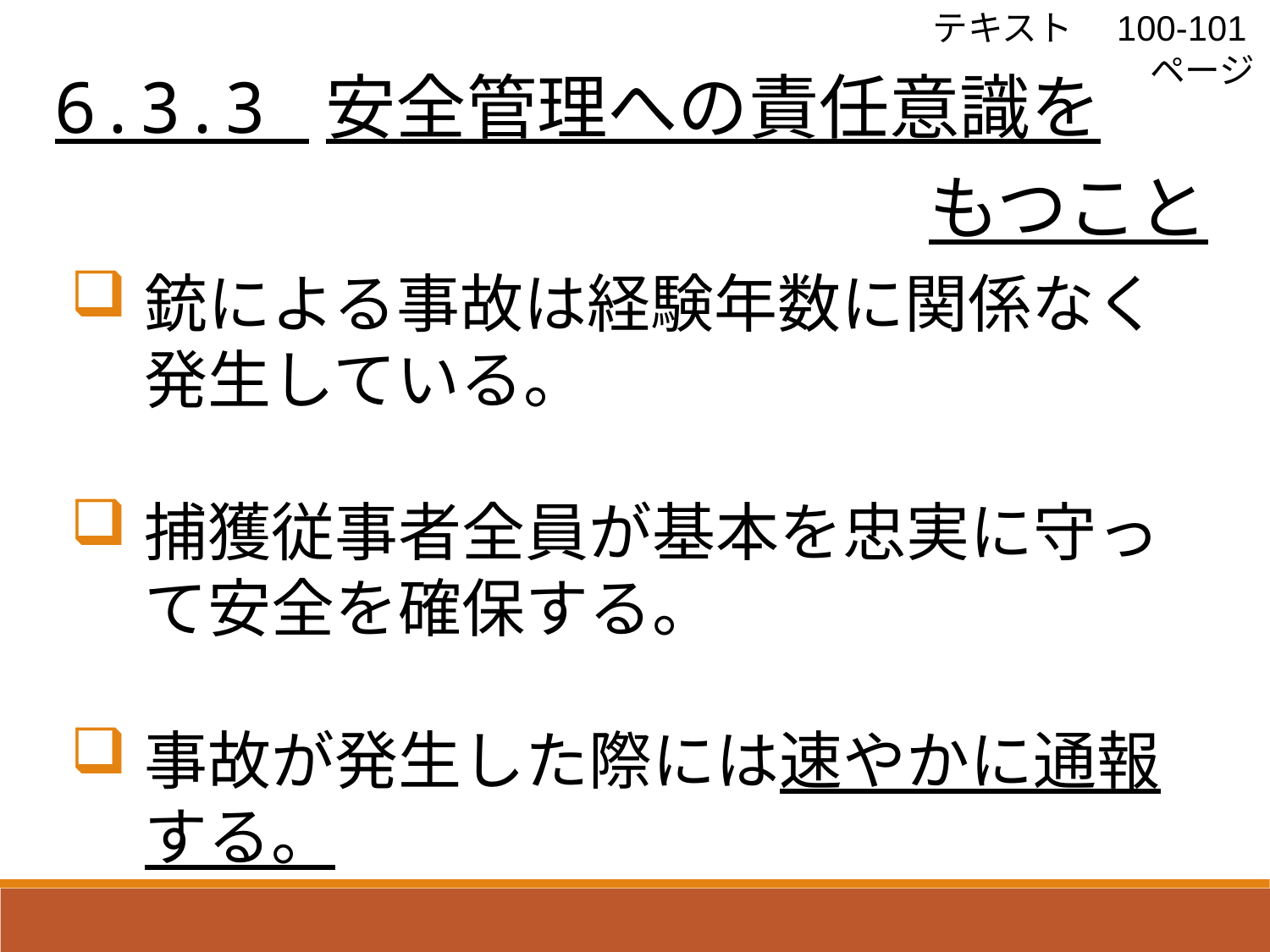

テキスト　100-101ページ
 6.3.3 安全管理への責任意識を
　　　　　　　　　　　　　もつこと
銃による事故は経験年数に関係なく発生している。

捕獲従事者全員が基本を忠実に守って安全を確保する。

事故が発生した際には速やかに通報する。